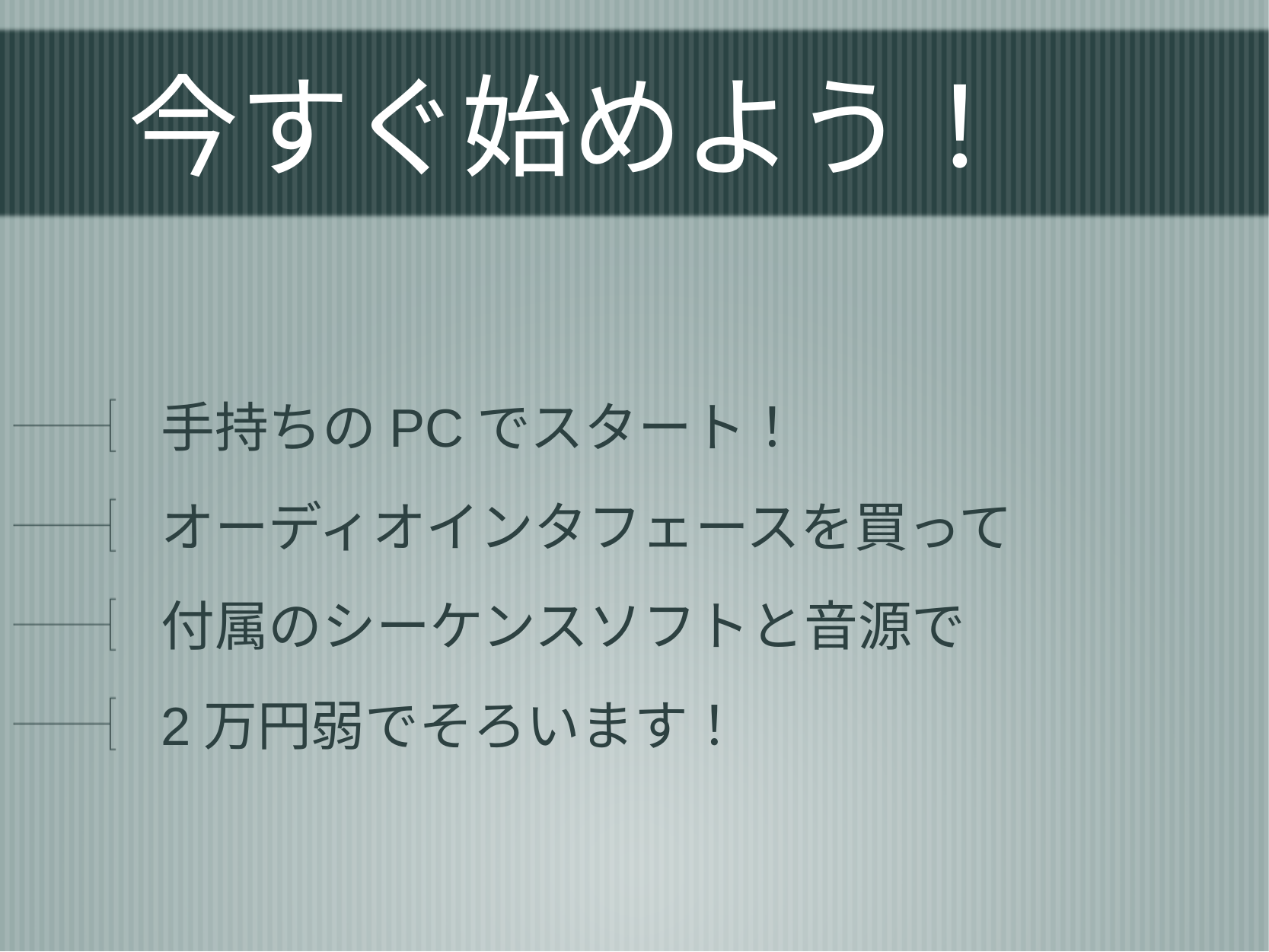

# 今すぐ始めよう！
手持ちのPCでスタート！
オーディオインタフェースを買って
付属のシーケンスソフトと音源で
2万円弱でそろいます！